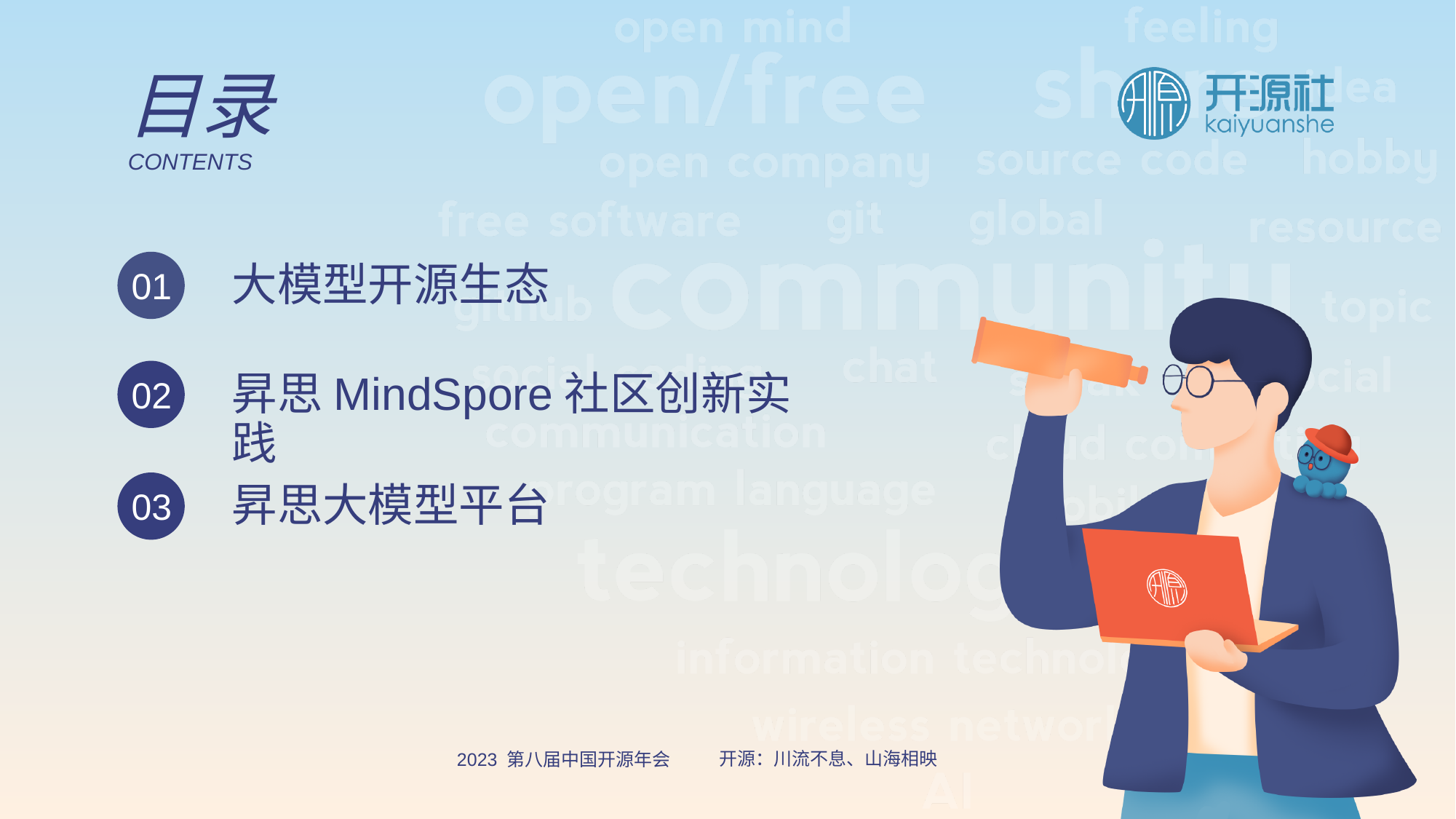

目录
CONTENTS

大模型开源生态
01

昇思MindSpore社区创新实践

02

昇思大模型平台

03